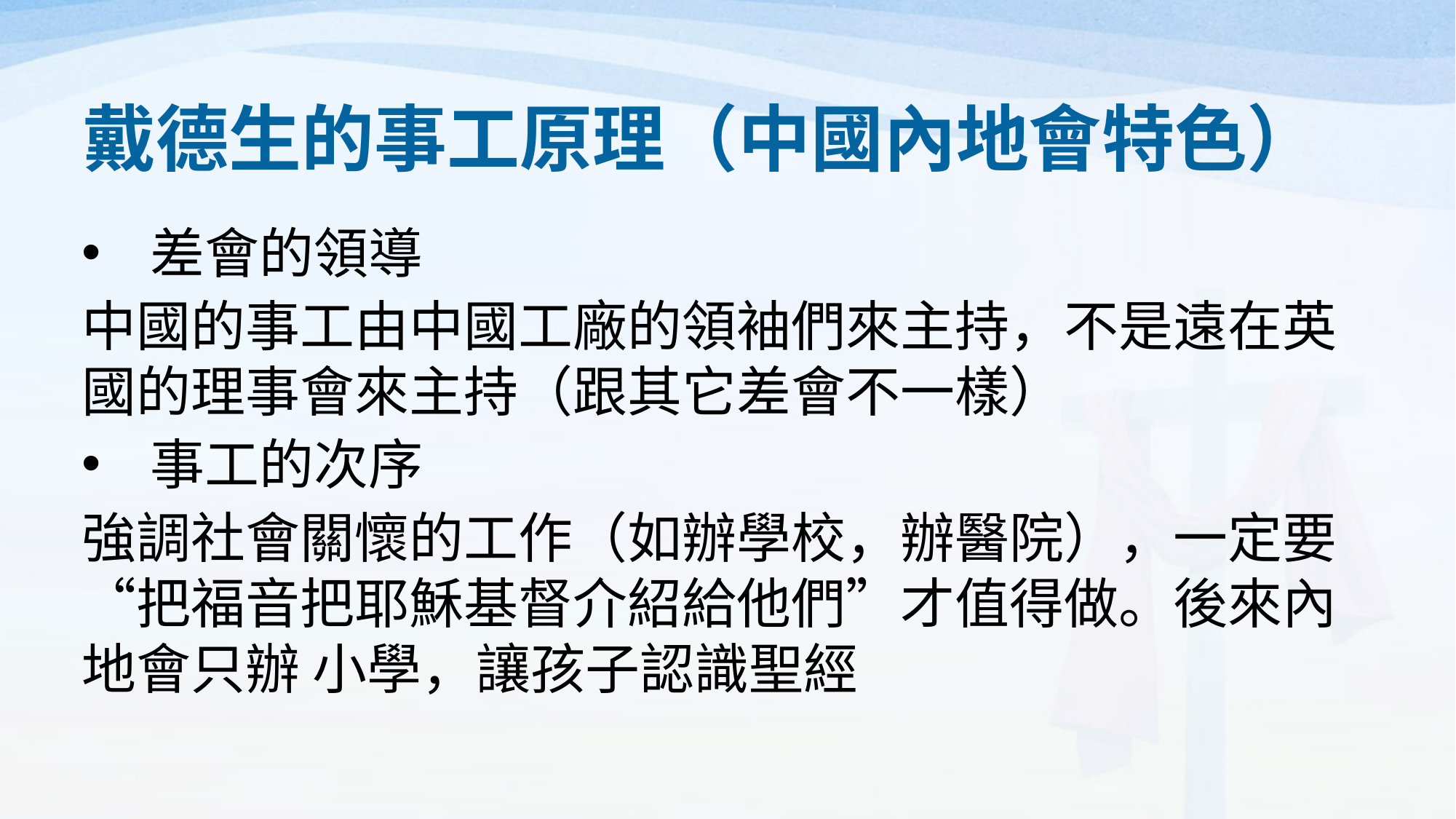

# 戴德生的事工原理（中國內地會特色）
差會的領導
中國的事工由中國工廠的領袖們來主持，不是遠在英國的理事會來主持（跟其它差會不一樣）
事工的次序
強調社會關懷的工作（如辦學校，辦醫院），一定要“把福音把耶穌基督介紹給他們”才值得做。後來內地會只辦 小學，讓孩子認識聖經